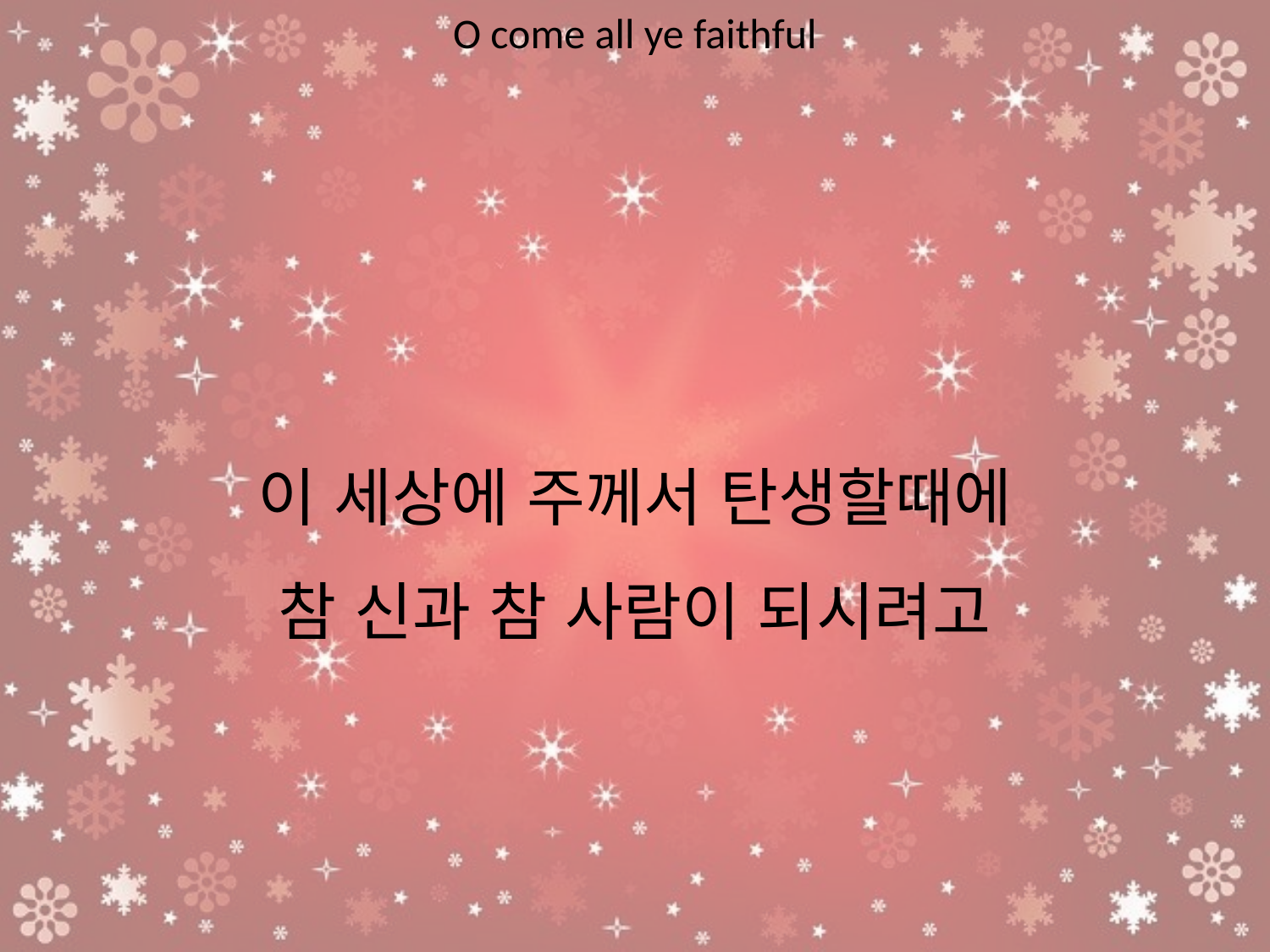

O come all ye faithful
#
이 세상에 주께서 탄생할때에
참 신과 참 사람이 되시려고